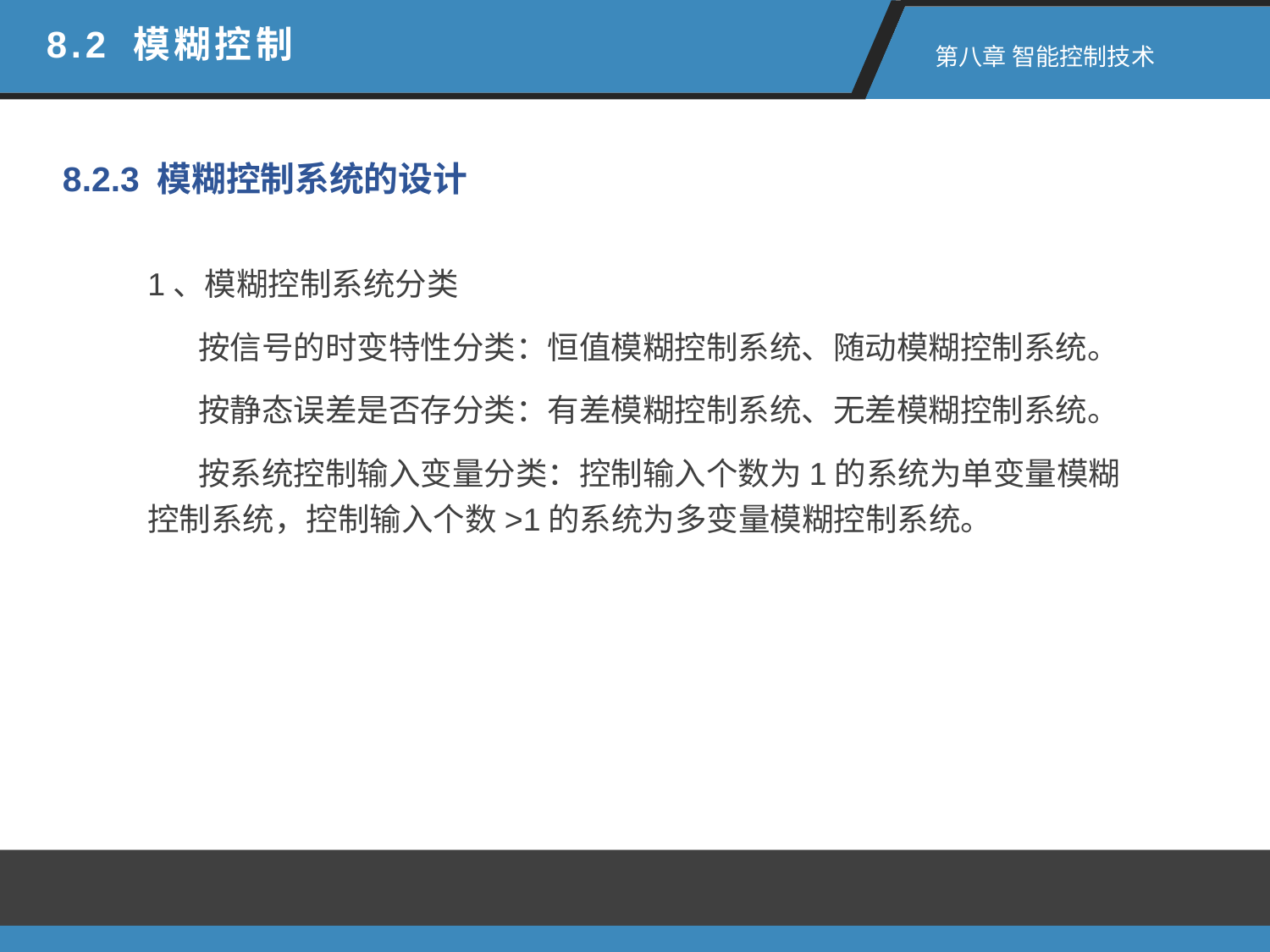

8.2 模糊控制
  第八章 智能控制技术
8.2.3 模糊控制系统的设计
1、模糊控制系统分类
      按信号的时变特性分类：恒值模糊控制系统、随动模糊控制系统。
      按静态误差是否存分类：有差模糊控制系统、无差模糊控制系统。
      按系统控制输入变量分类：控制输入个数为1的系统为单变量模糊控制系统，控制输入个数>1的系统为多变量模糊控制系统。